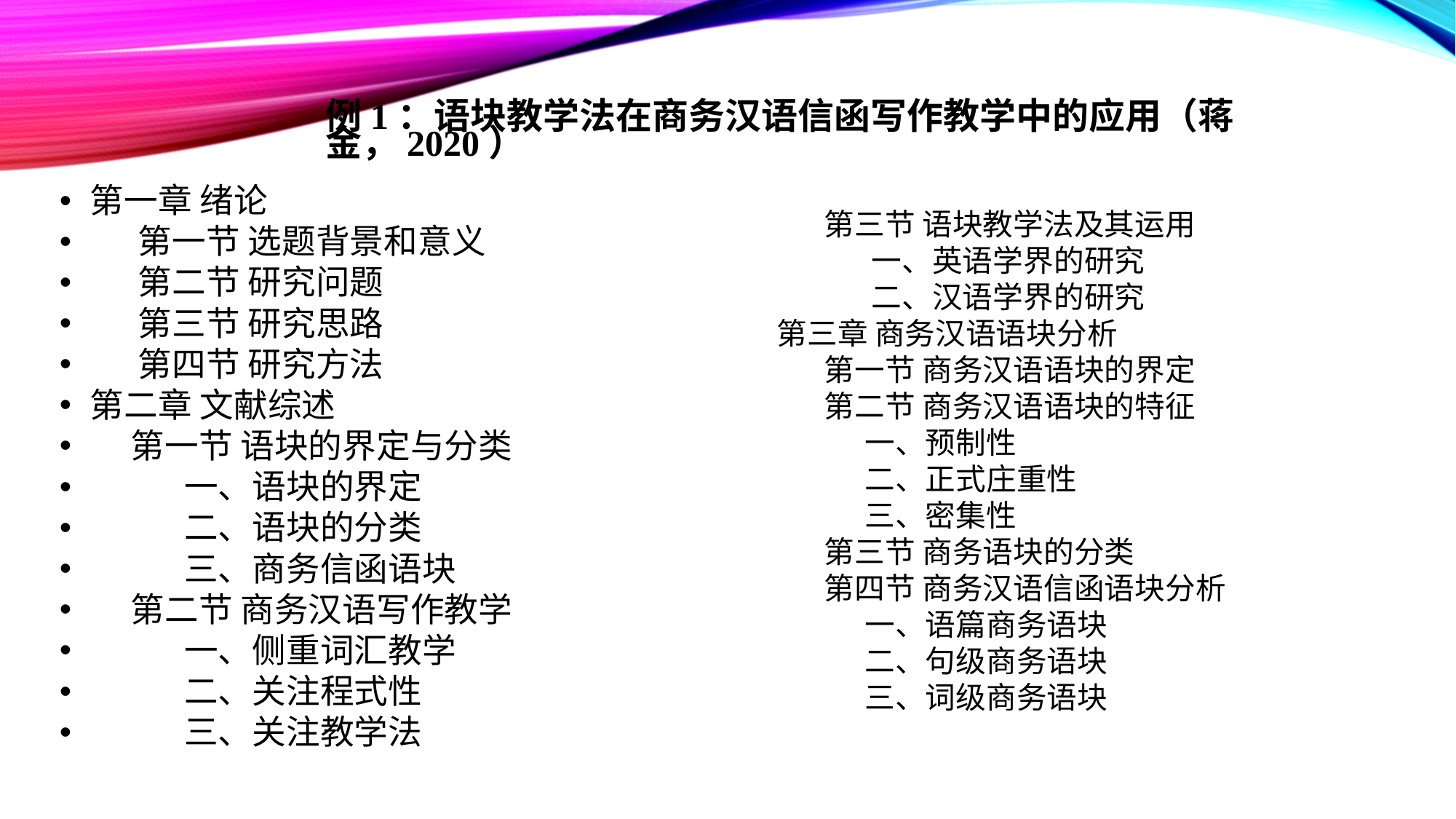

# 例1：语块教学法在商务汉语信函写作教学中的应用（蒋金，2020）
第一章 绪论
      第一节 选题背景和意义
      第二节 研究问题
      第三节 研究思路
      第四节 研究方法
第二章 文献综述
     第一节 语块的界定与分类
            一、语块的界定
            二、语块的分类
            三、商务信函语块
     第二节 商务汉语写作教学
            一、侧重词汇教学
            二、关注程式性
            三、关注教学法

      第三节 语块教学法及其运用
             一、英语学界的研究
             二、汉语学界的研究
第三章 商务汉语语块分析
      第一节 商务汉语语块的界定
      第二节 商务汉语语块的特征
            一、预制性
            二、正式庄重性
            三、密集性
      第三节 商务语块的分类
      第四节 商务汉语信函语块分析
            一、语篇商务语块
            二、句级商务语块
            三、词级商务语块